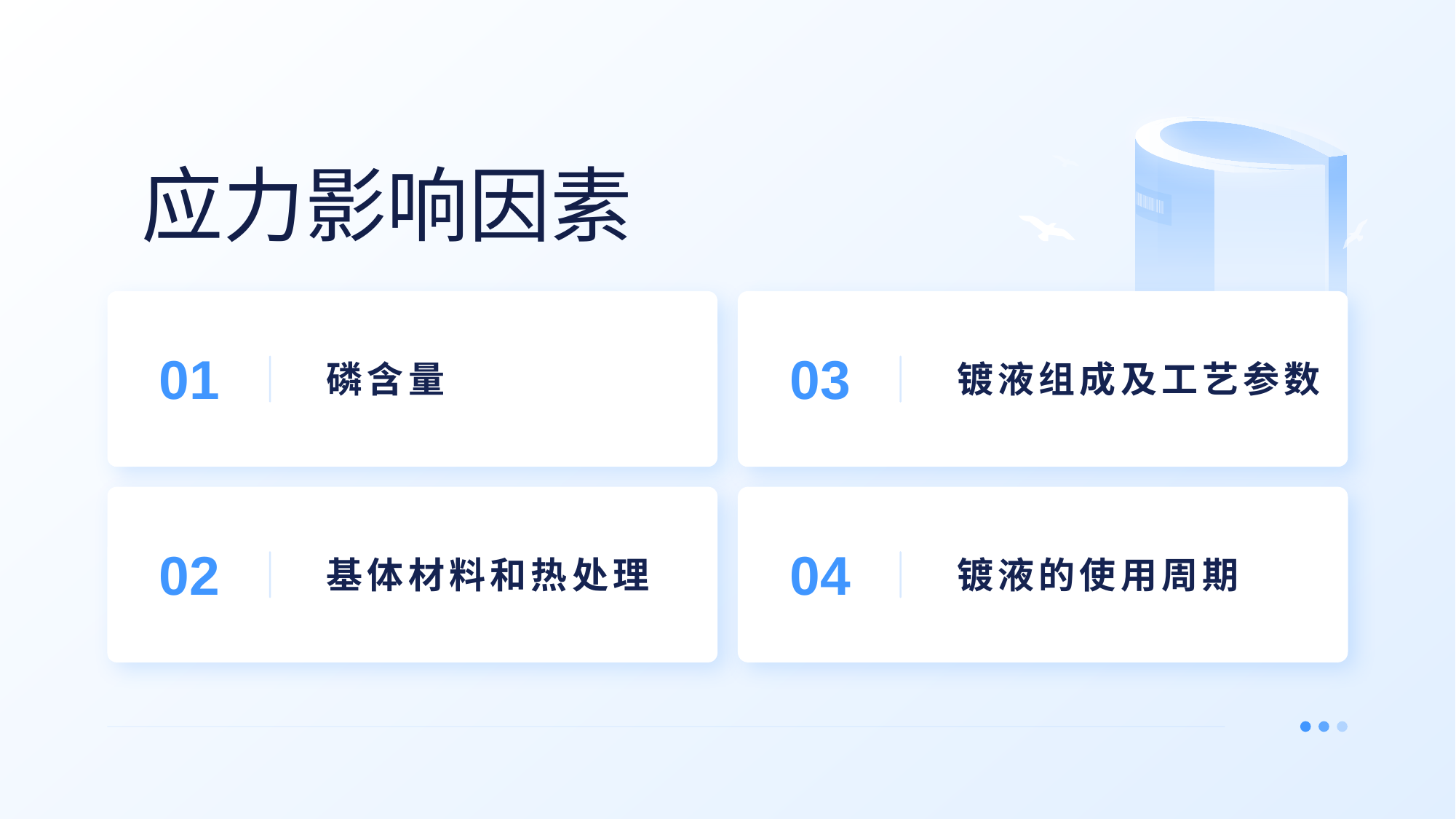

# 应力影响因素

磷含量
镀液组成及工艺参数
01
03

基体材料和热处理
镀液的使用周期
02
04